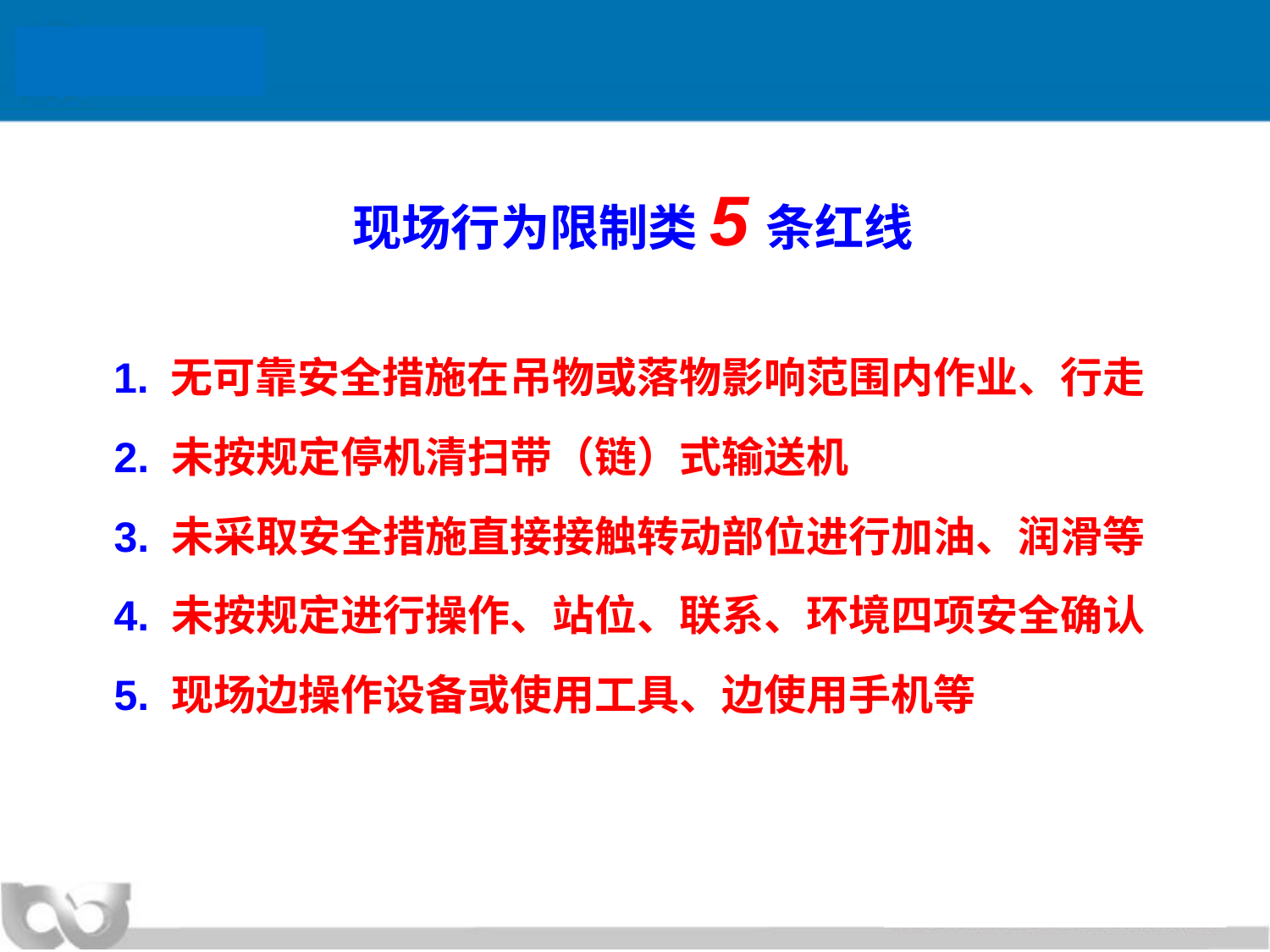

现场行为限制类5条红线
# 1. 无可靠安全措施在吊物或落物影响范围内作业、行走 2. 未按规定停机清扫带（链）式输送机 3. 未采取安全措施直接接触转动部位进行加油、润滑等 4. 未按规定进行操作、站位、联系、环境四项安全确认 5. 现场边操作设备或使用工具、边使用手机等